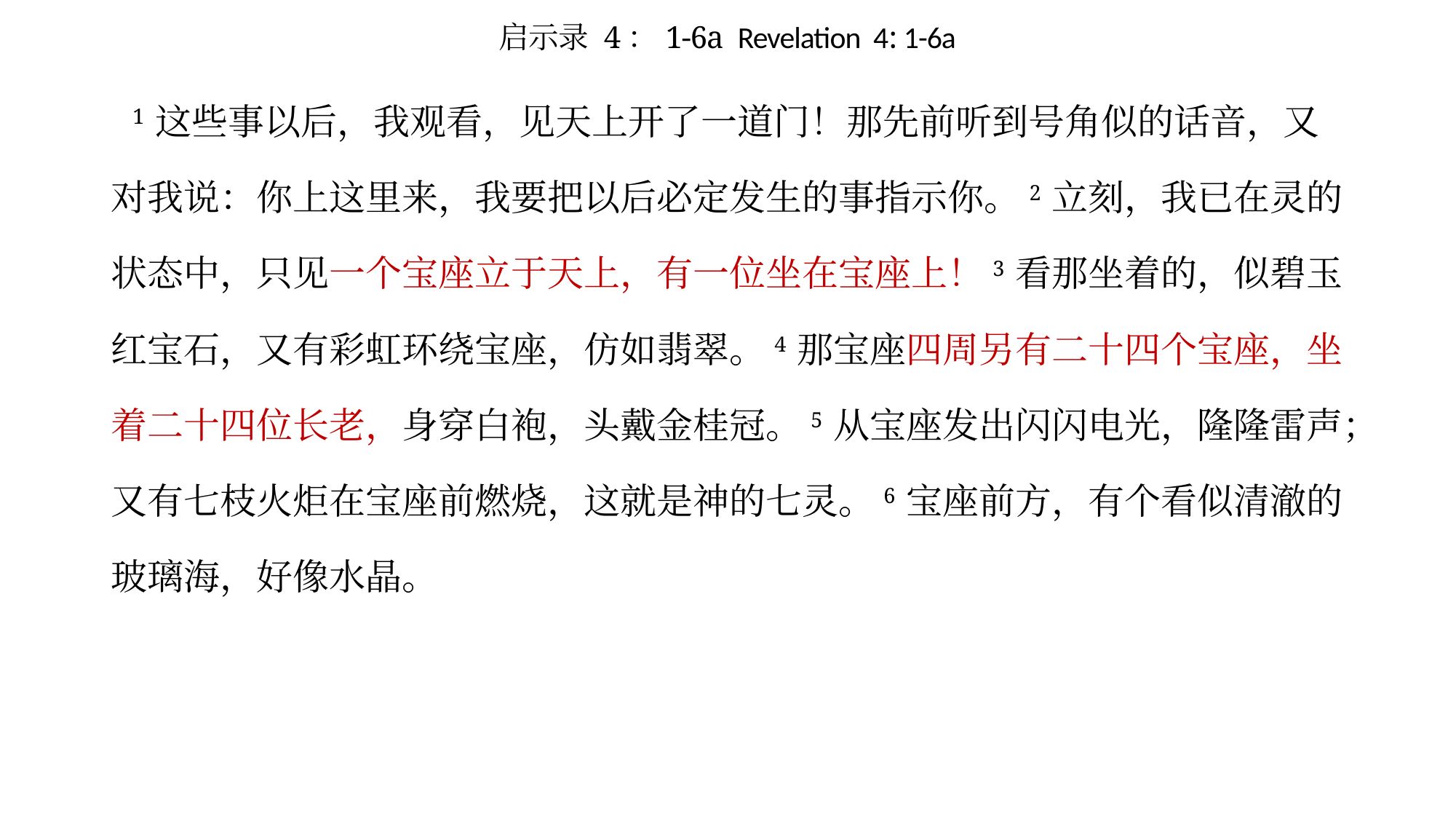

# 启示录 4：1-6a  Revelation  4: 1-6a
    1 这些事以后，我观看，见天上开了一道门！那先前听到号角似的话音，又对我说：你上这里来，我要把以后必定发生的事指示你。2 立刻，我已在灵的状态中，只见一个宝座立于天上，有一位坐在宝座上！3 看那坐着的，似碧玉红宝石，又有彩虹环绕宝座，仿如翡翠。4 那宝座四周另有二十四个宝座，坐着二十四位长老，身穿白袍，头戴金桂冠。5 从宝座发出闪闪电光，隆隆雷声；又有七枝火炬在宝座前燃烧，这就是神的七灵。6 宝座前方，有个看似清澈的玻璃海，好像水晶。